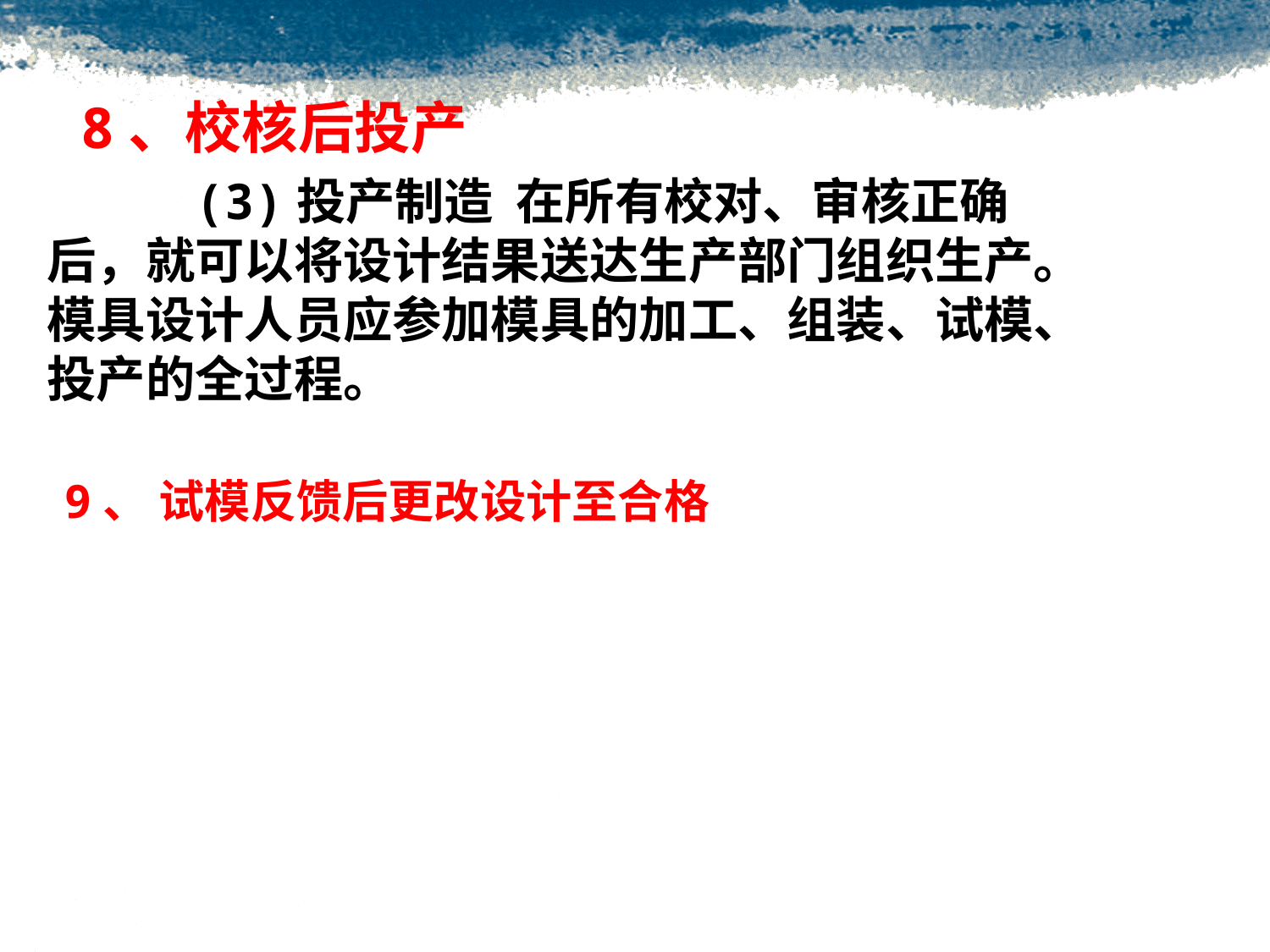

8、校核后投产
     (3)投产制造  在所有校对、审核正确后，就可以将设计结果送达生产部门组织生产。模具设计人员应参加模具的加工、组装、试模、投产的全过程。
9、 试模反馈后更改设计至合格